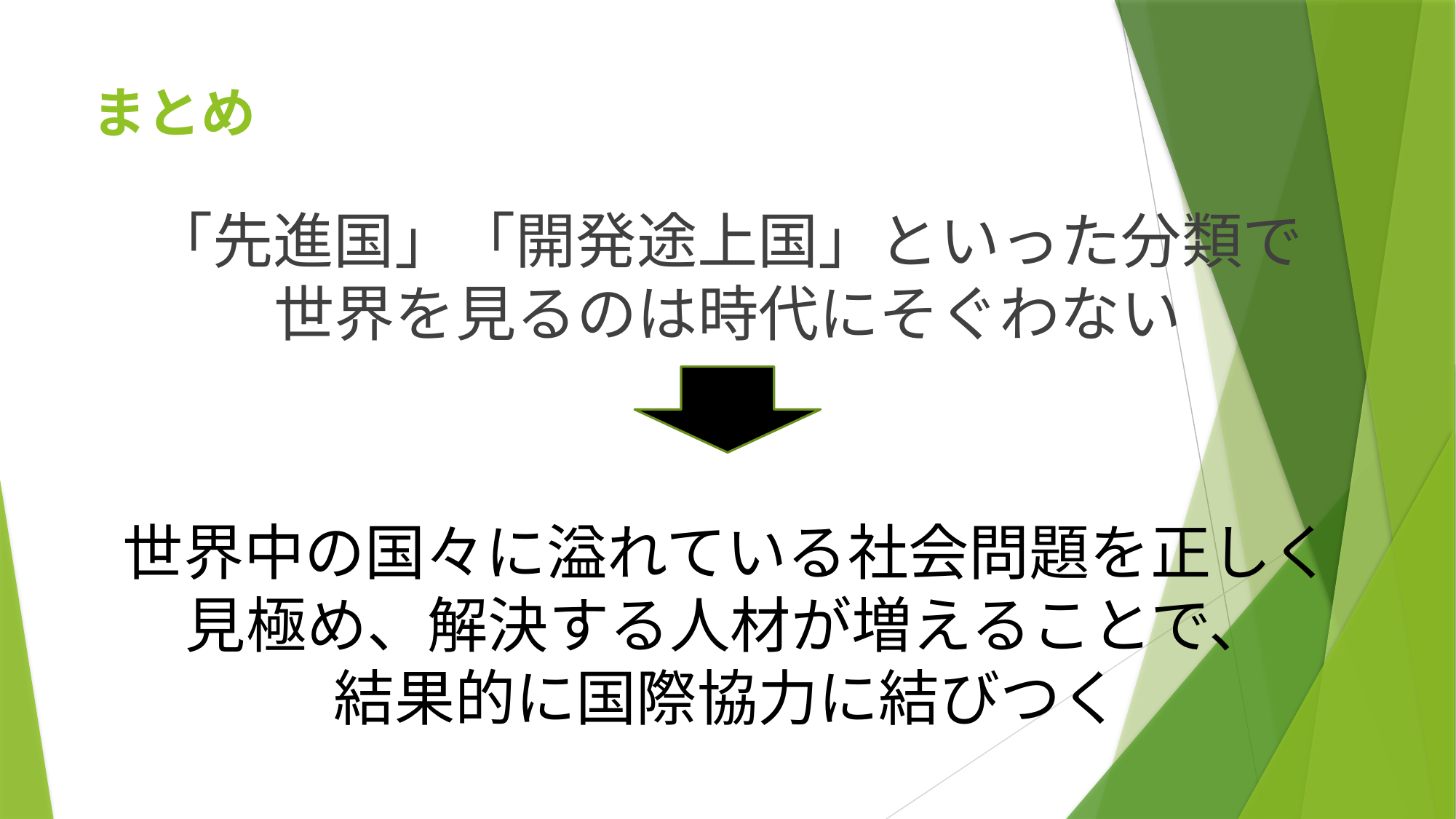

# まとめ
「先進国」「開発途上国」といった分類で世界を見るのは時代にそぐわない

世界中の国々に溢れている社会問題を正しく見極め、解決する人材が増えることで、
結果的に国際協力に結びつく